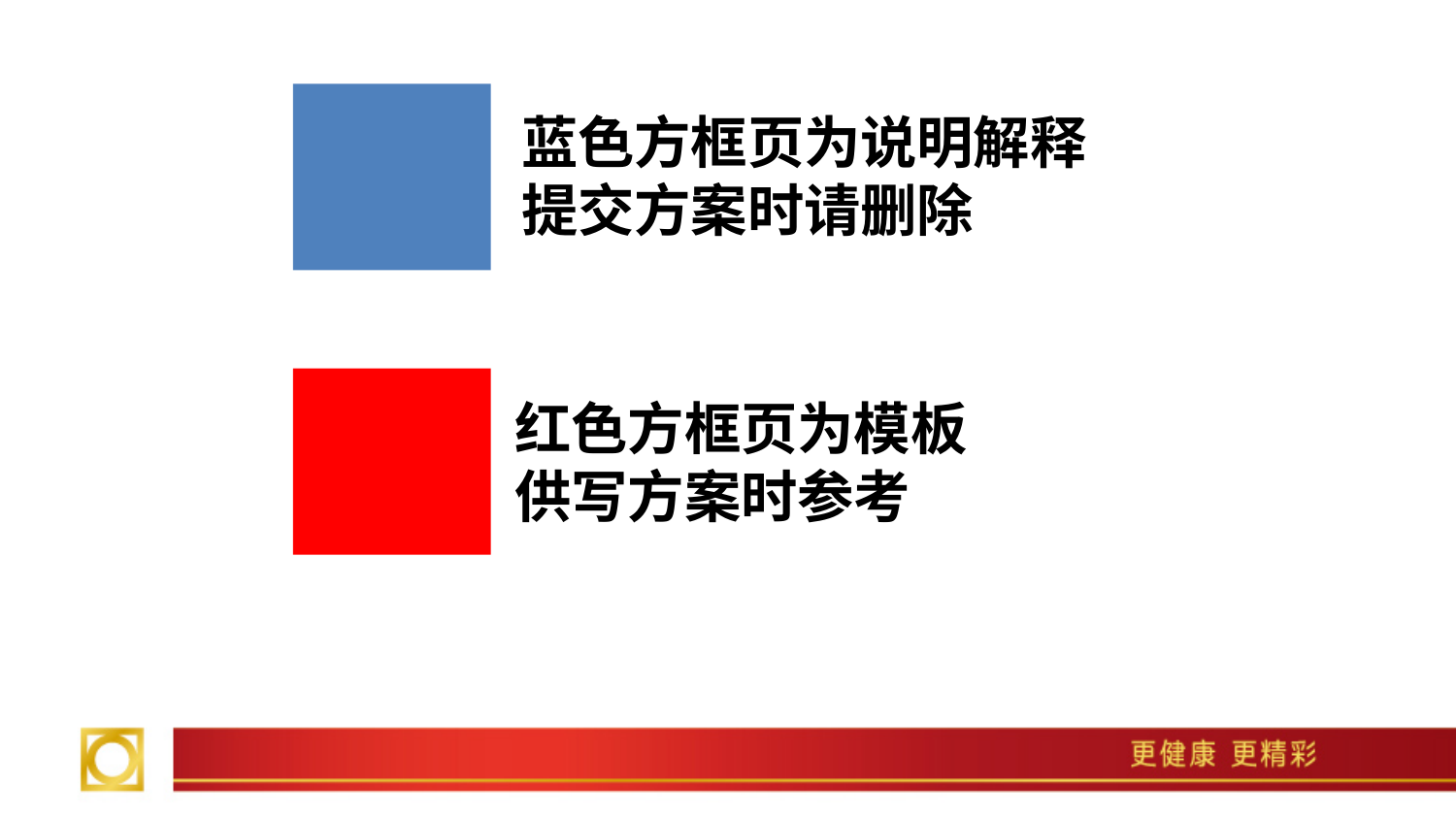

蓝色方框页为说明解释
提交方案时请删除

红色方框页为模板
供写方案时参考